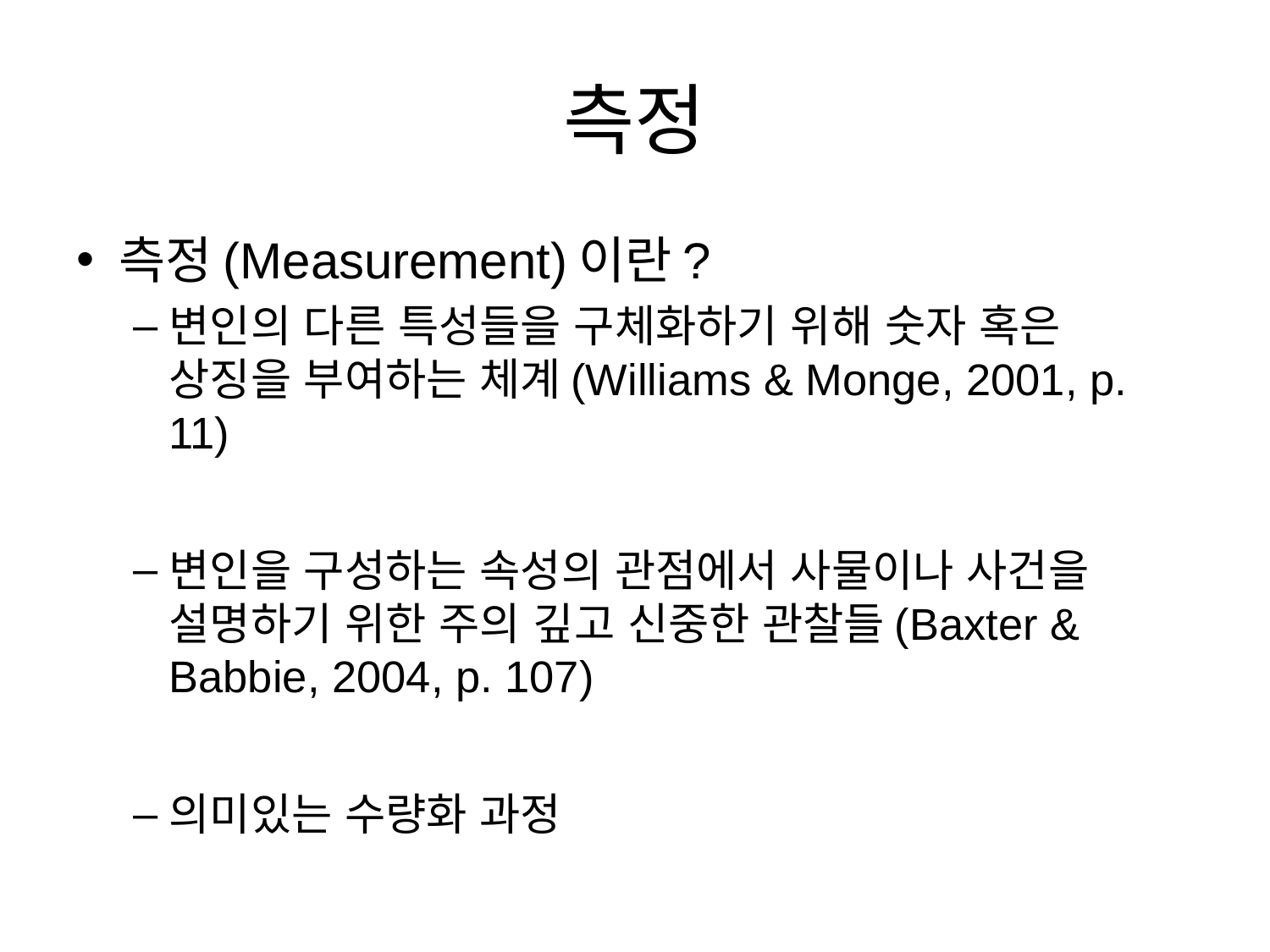

# 측정
측정(Measurement)이란?
변인의 다른 특성들을 구체화하기 위해 숫자 혹은 상징을 부여하는 체계(Williams & Monge, 2001, p. 11)

변인을 구성하는 속성의 관점에서 사물이나 사건을 설명하기 위한 주의 깊고 신중한 관찰들(Baxter & Babbie, 2004, p. 107)

의미있는 수량화 과정